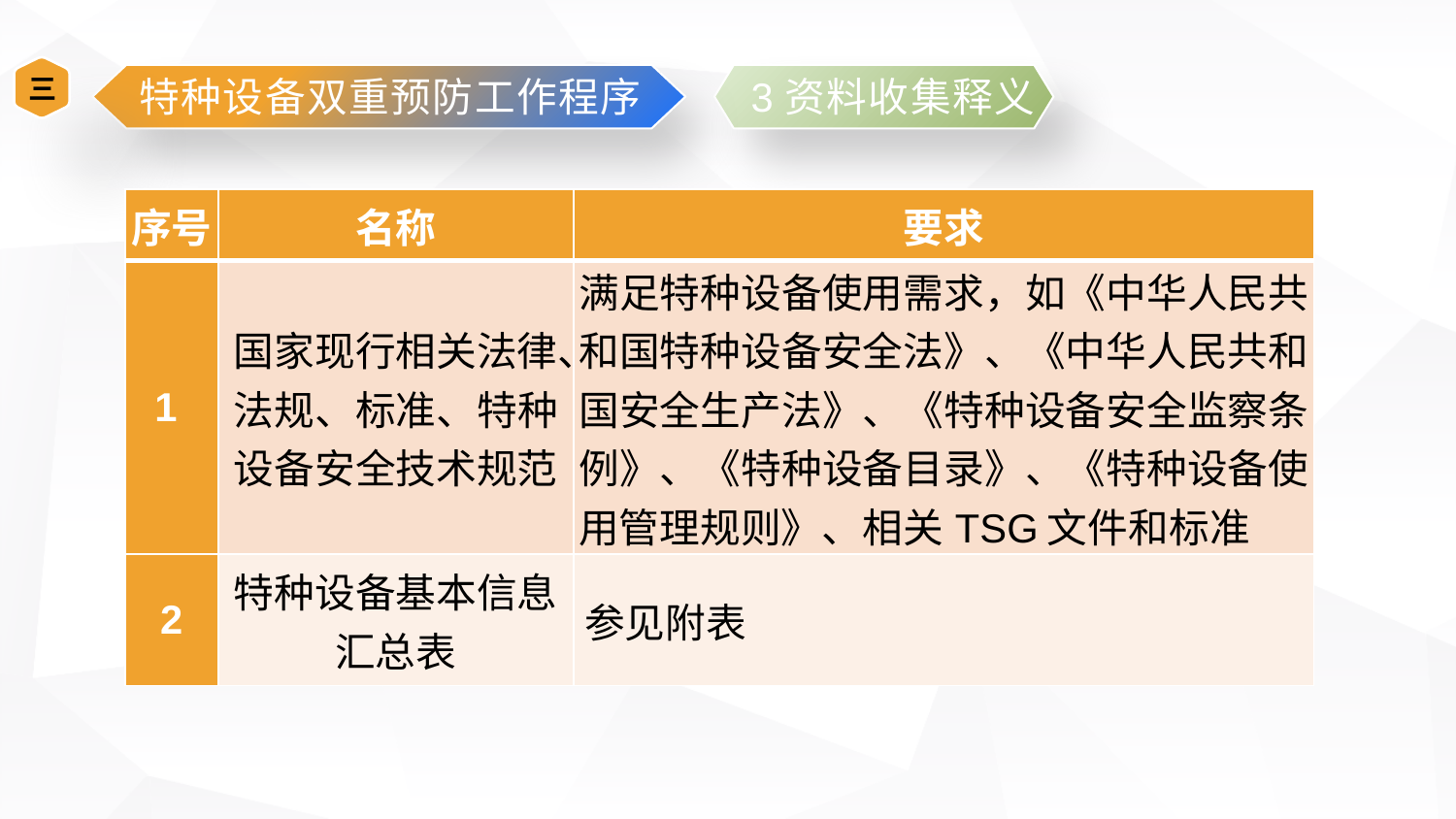

三

特种设备双重预防工作程序

3资料收集释义
| 序号 | 名称 | 要求 |
| --- | --- | --- |
| 1 | 国家现行相关法律、法规、标准、特种设备安全技术规范 | 满足特种设备使用需求，如《中华人民共和国特种设备安全法》、《中华人民共和国安全生产法》、《特种设备安全监察条例》、《特种设备目录》、《特种设备使用管理规则》、相关TSG文件和标准 |
| 2 | 特种设备基本信息汇总表 | 参见附表 |

40